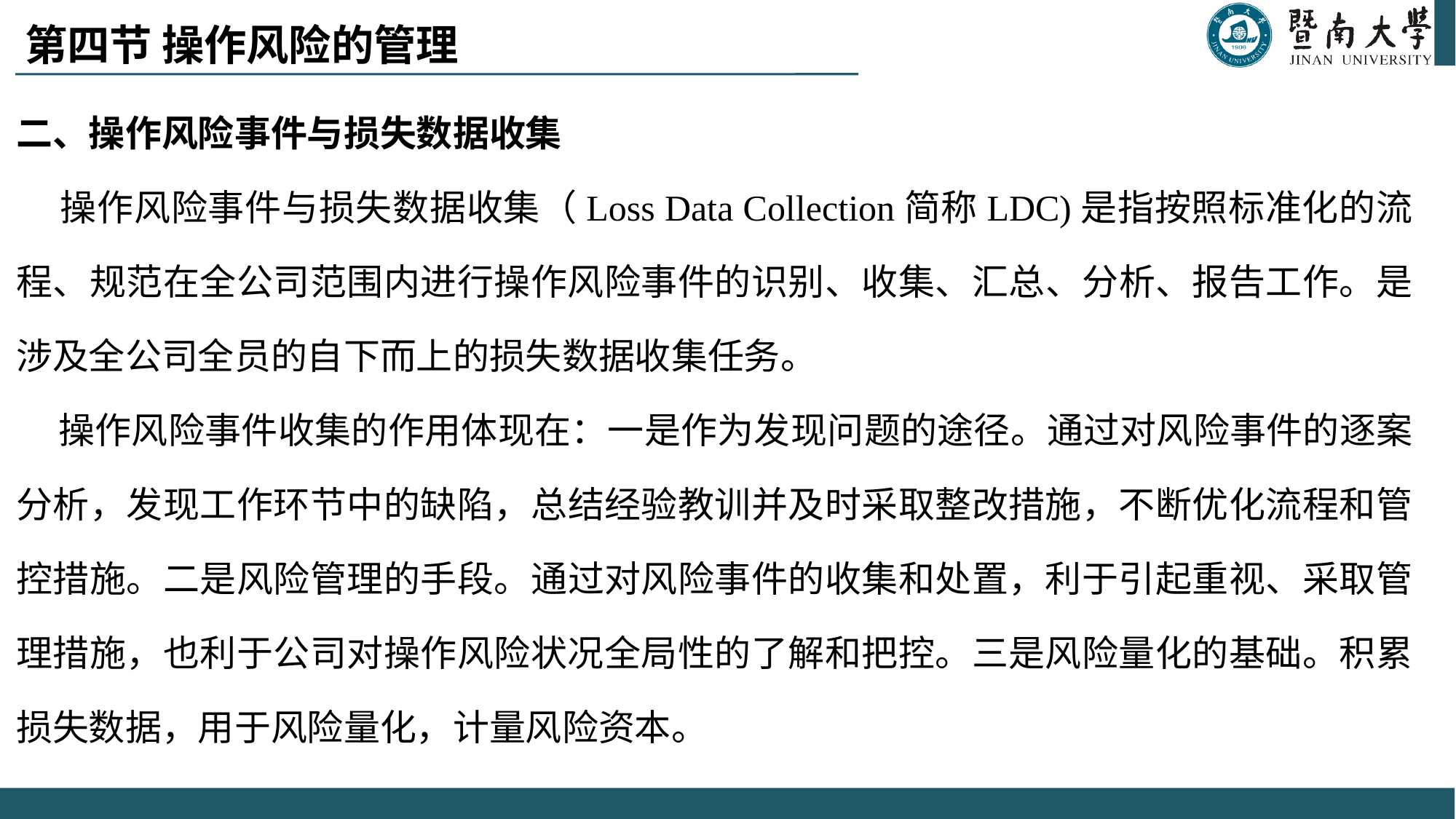

# 第四节 操作风险的管理
二、操作风险事件与损失数据收集
    操作风险事件与损失数据收集（Loss Data Collection简称LDC)是指按照标准化的流程、规范在全公司范围内进行操作风险事件的识别、收集、汇总、分析、报告工作。是涉及全公司全员的自下而上的损失数据收集任务。
    操作风险事件收集的作用体现在：一是作为发现问题的途径。通过对风险事件的逐案分析，发现工作环节中的缺陷，总结经验教训并及时采取整改措施，不断优化流程和管控措施。二是风险管理的手段。通过对风险事件的收集和处置，利于引起重视、采取管理措施，也利于公司对操作风险状况全局性的了解和把控。三是风险量化的基础。积累损失数据，用于风险量化，计量风险资本。